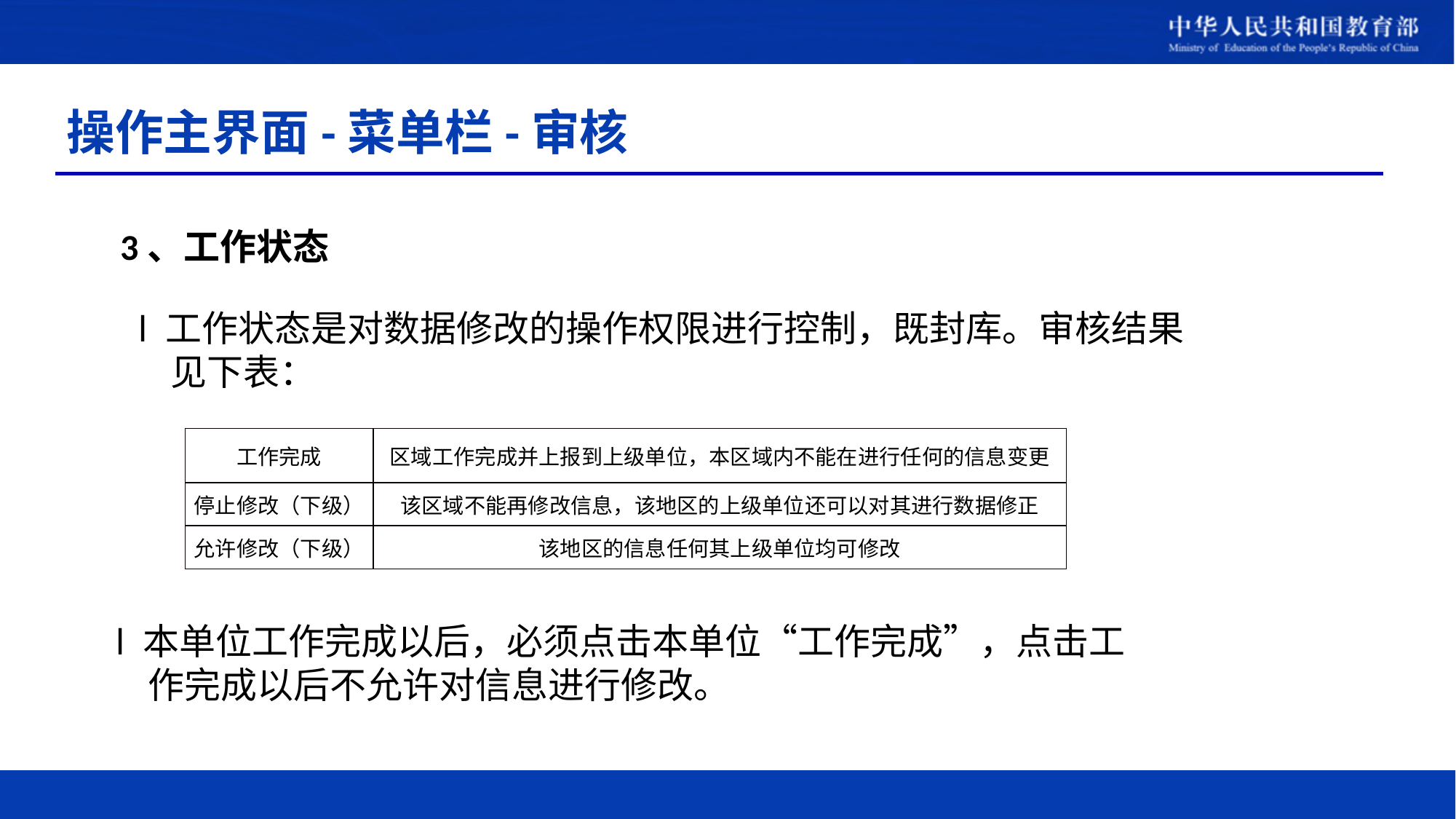

# 操作主界面-菜单栏-审核
      3、工作状态

l 工作状态是对数据修改的操作权限进行控制，既封库。审核结果见下表：
| 工作完成 | 区域工作完成并上报到上级单位，本区域内不能在进行任何的信息变更 |
| --- | --- |
| 停止修改（下级） | 该区域不能再修改信息，该地区的上级单位还可以对其进行数据修正 |
| 允许修改（下级） | 该地区的信息任何其上级单位均可修改 |

l 本单位工作完成以后，必须点击本单位“工作完成”，点击工作完成以后不允许对信息进行修改。
74